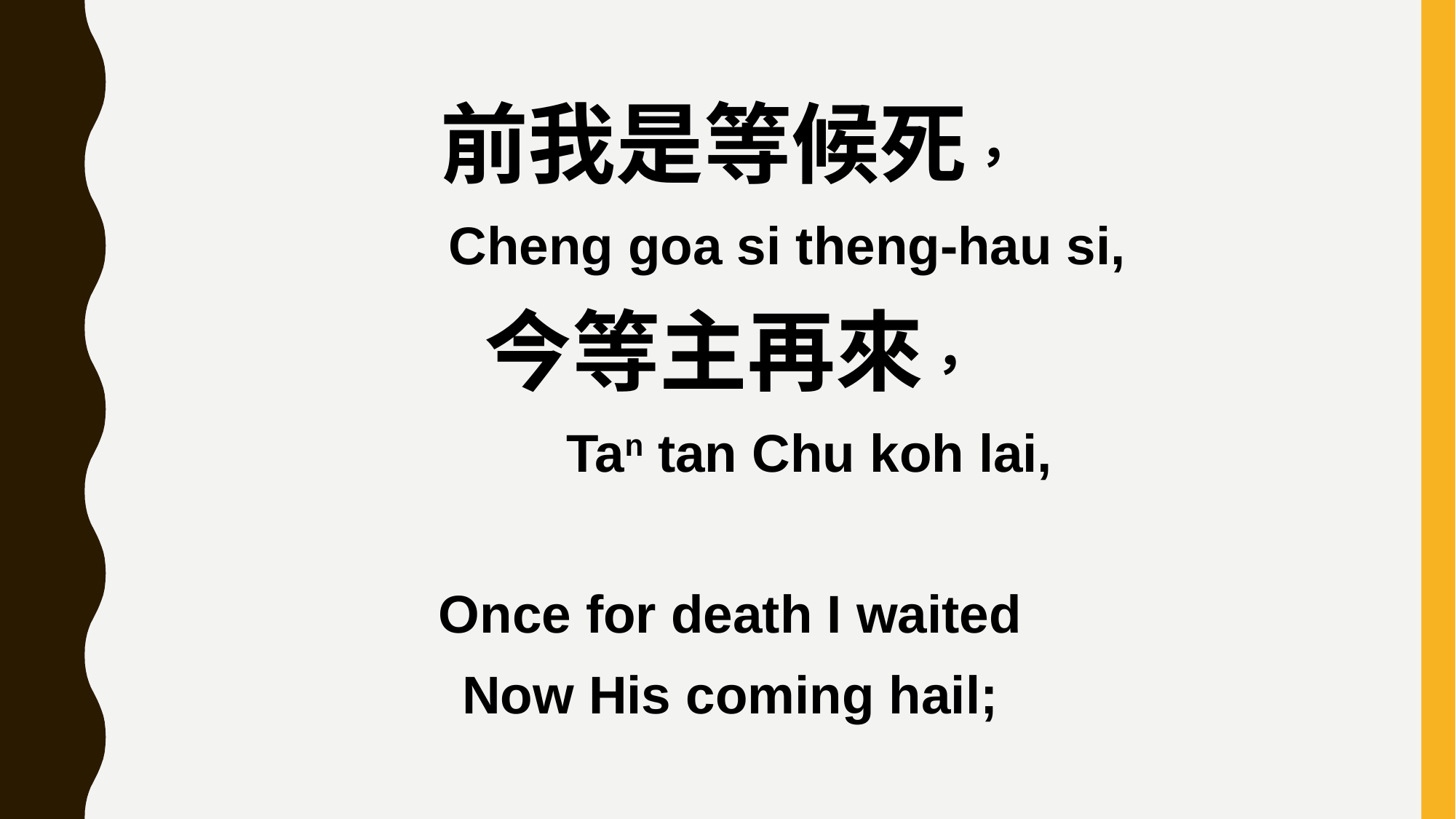

前我是等候死，
                 Cheng goa si theng-hau si,
今等主再來，
                         Tan tan Chu koh lai,

Once for death I waited
Now His coming hail;